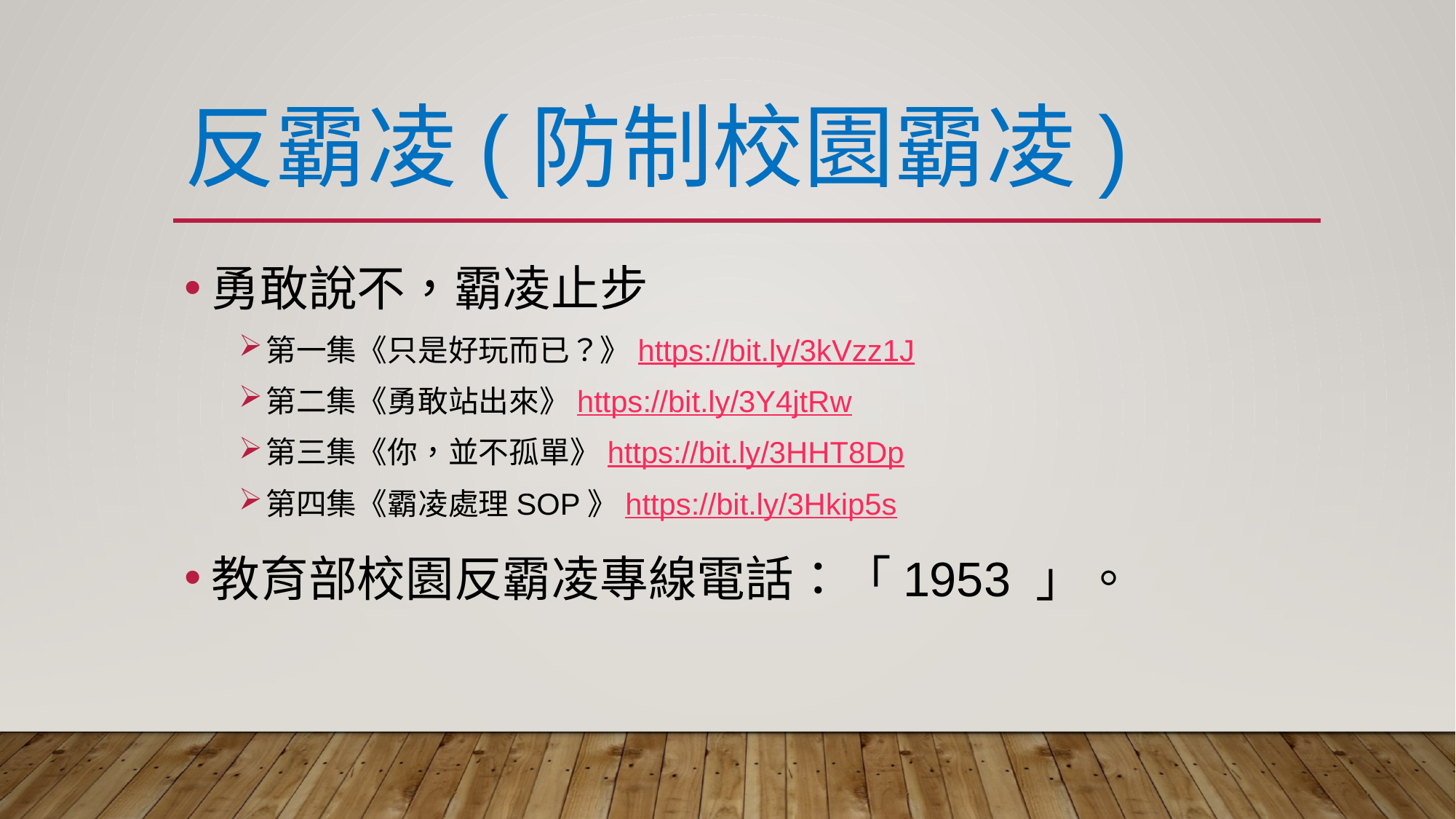

# 反霸凌(防制校園霸凌)
勇敢說不，霸凌止步
第一集《只是好玩而已？》https://bit.ly/3kVzz1J
第二集《勇敢站出來》https://bit.ly/3Y4jtRw
第三集《你，並不孤單》https://bit.ly/3HHT8Dp
第四集《霸凌處理SOP》https://bit.ly/3Hkip5s
教育部校園反霸凌專線電話：「1953 」。